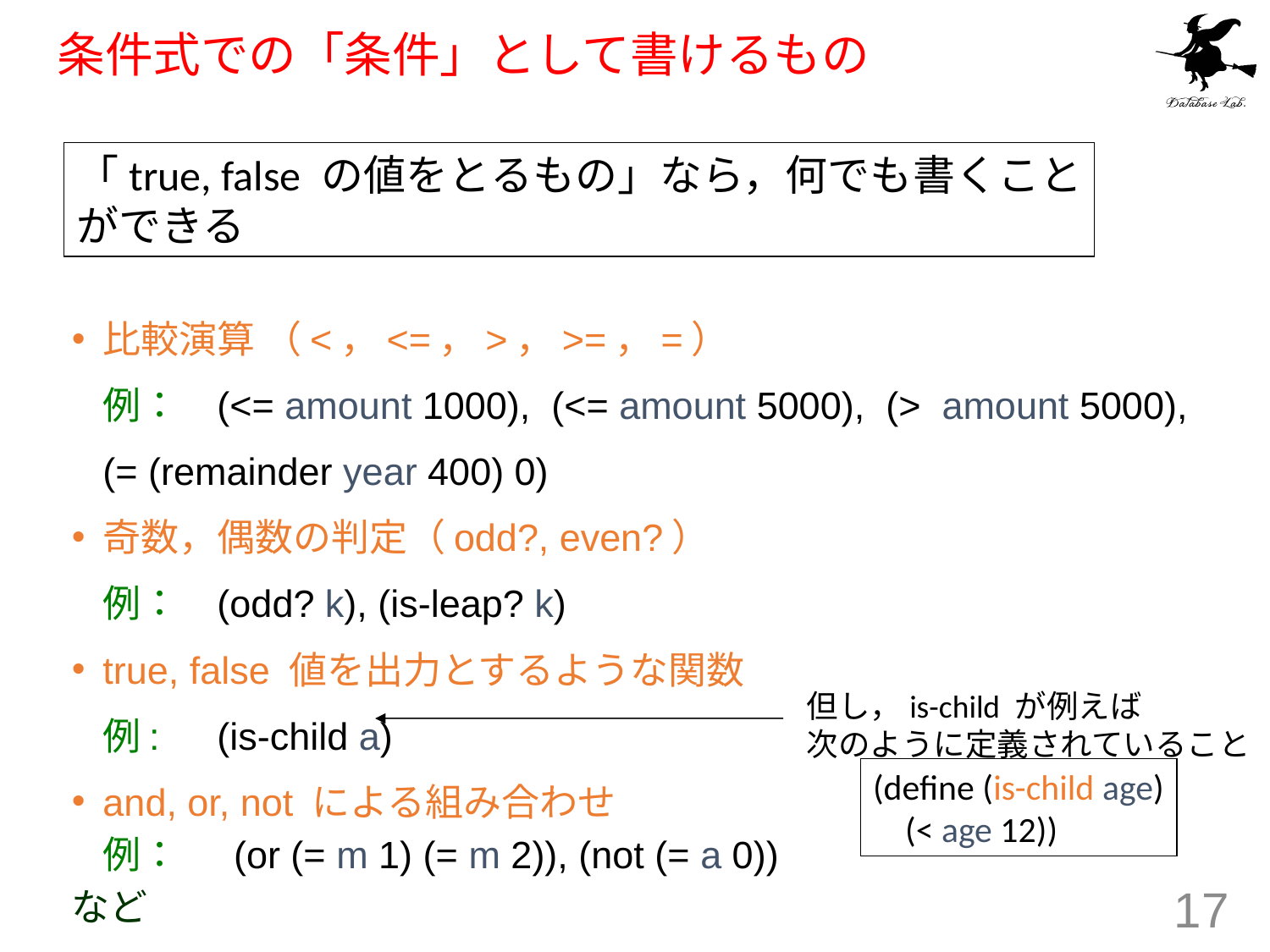

# 条件式での「条件」として書けるもの
「true, false の値をとるもの」なら，何でも書くこと
ができる
比較演算 （<，<=，>，>=，=）
	例：	(<= amount 1000),  (<= amount 5000),  (>  amount 5000),
		(= (remainder year 400) 0)
奇数，偶数の判定（odd?, even?）
	例：	(odd? k), (is-leap? k)
true, false 値を出力とするような関数
	例: 	(is-child a)
and, or, not による組み合わせ
	例：　 (or (= m 1) (= m 2)), (not (= a 0))
など
但し，is-child が例えば
次のように定義されていること

(define (is-child age)
    (< age 12))
17